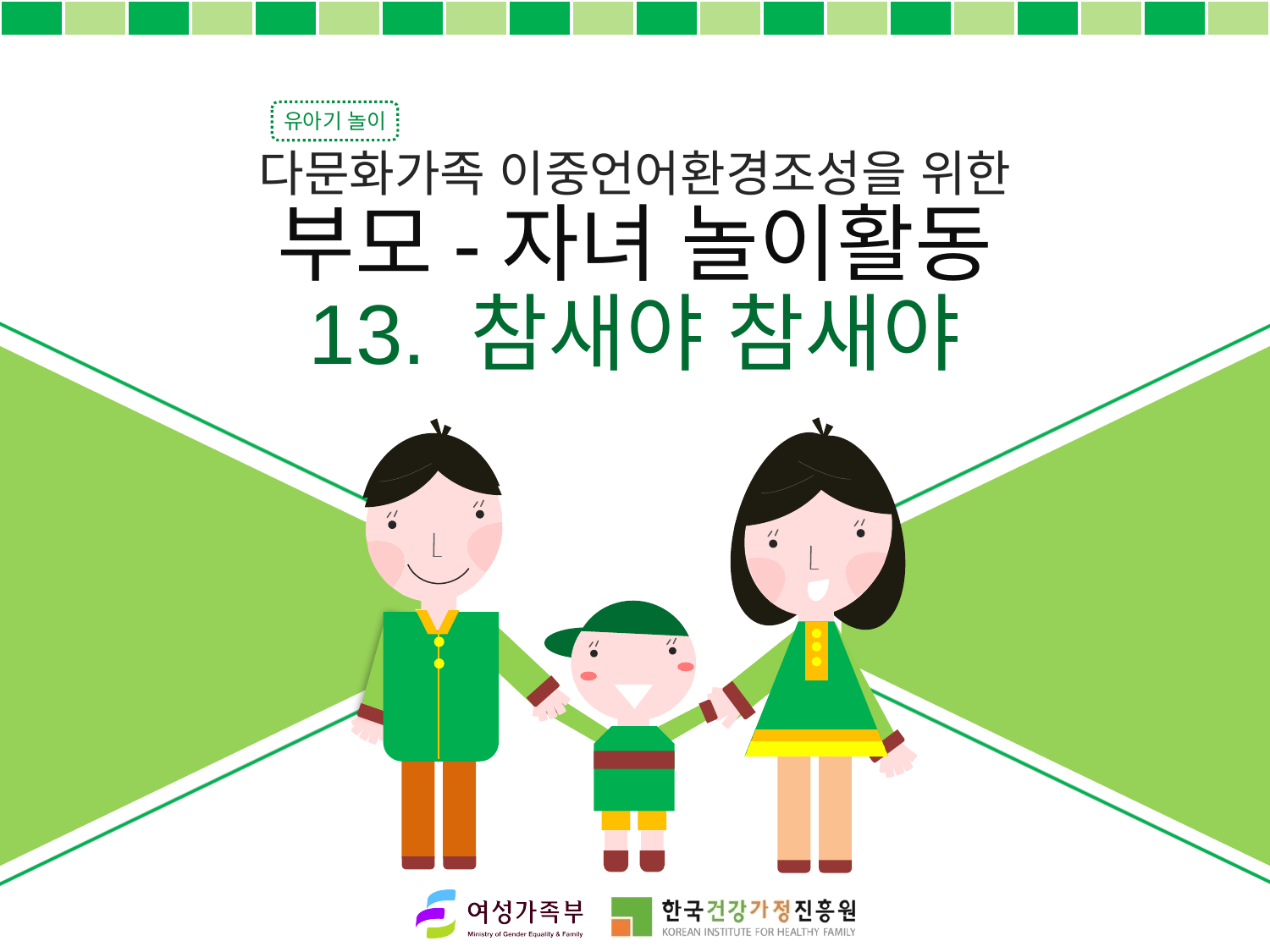

유아기 놀이

다문화가족 이중언어환경조성을 위한
부모-자녀 놀이활동
13. 참새야 참새야